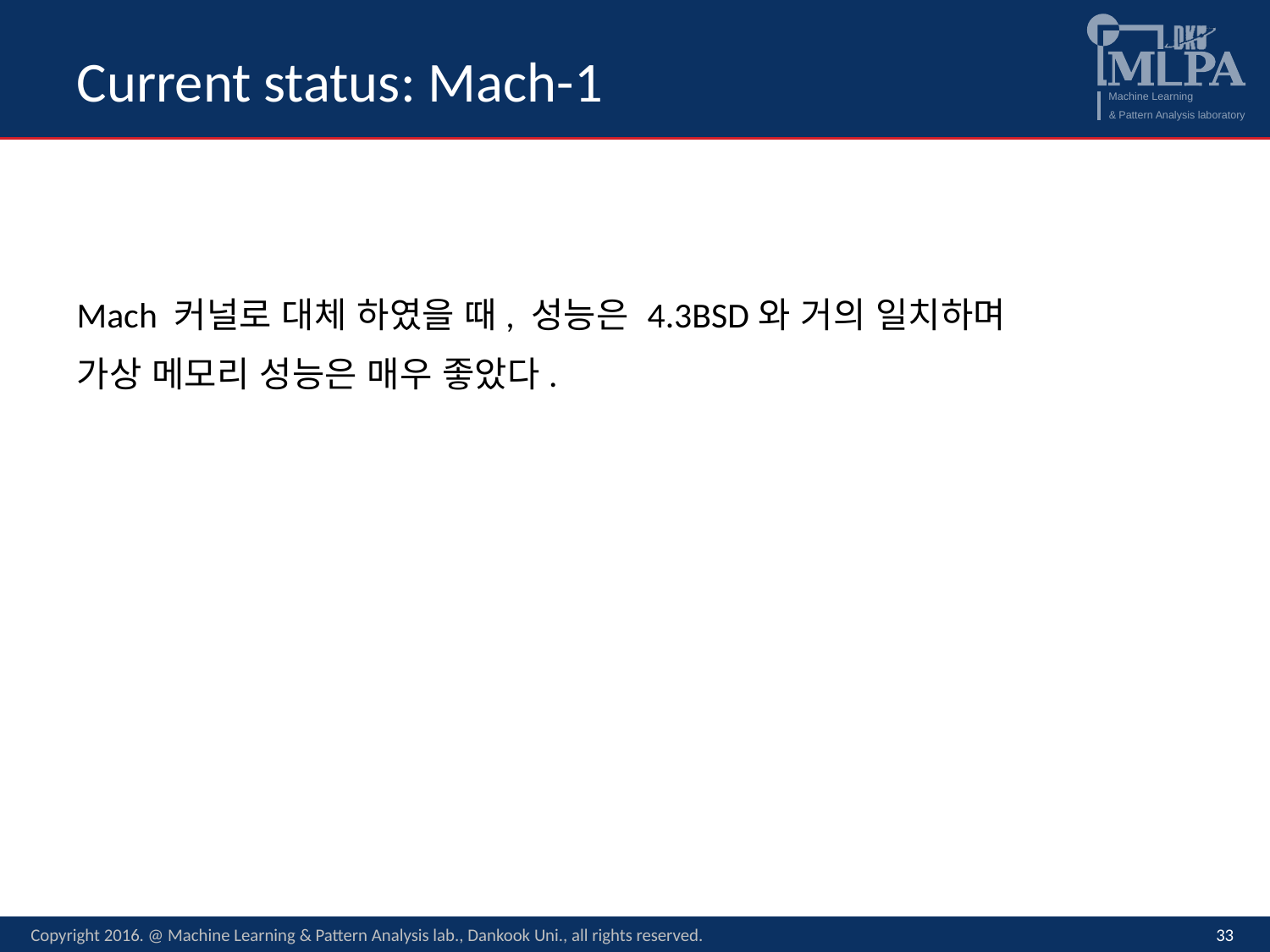

# Current status: Mach-1

Mach 커널로 대체 하였을 때, 성능은 4.3BSD와 거의 일치하며
가상 메모리 성능은 매우 좋았다.
Copyright 2016. @ Machine Learning & Pattern Analysis lab., Dankook Uni., all rights reserved.
33